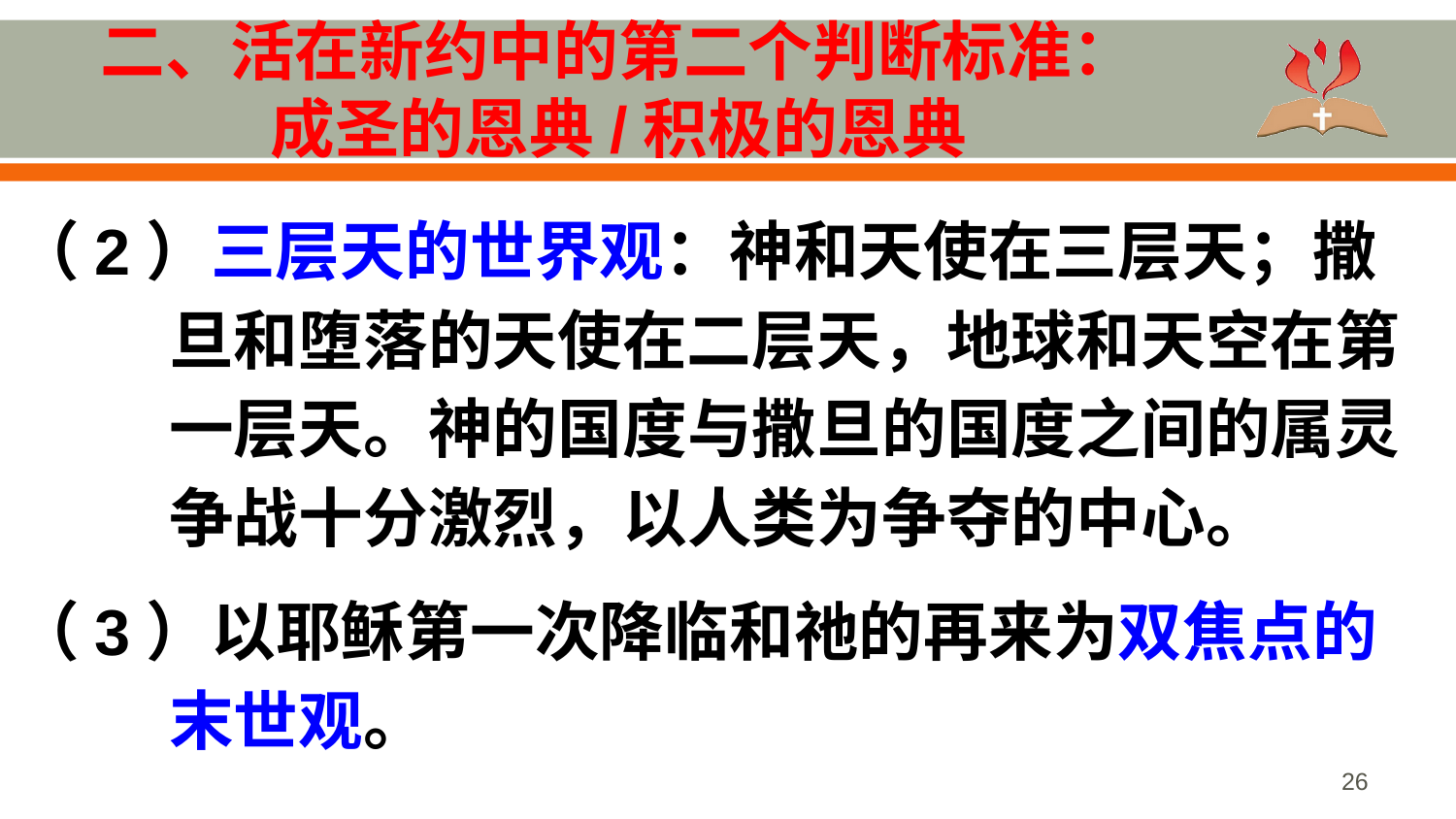

# 二、活在新约中的第二个判断标准： 成圣的恩典/积极的恩典
（2）三层天的世界观：神和天使在三层天；撒旦和堕落的天使在二层天，地球和天空在第一层天。神的国度与撒旦的国度之间的属灵争战十分激烈，以人类为争夺的中心。
（3）以耶稣第一次降临和祂的再来为双焦点的末世观。

26